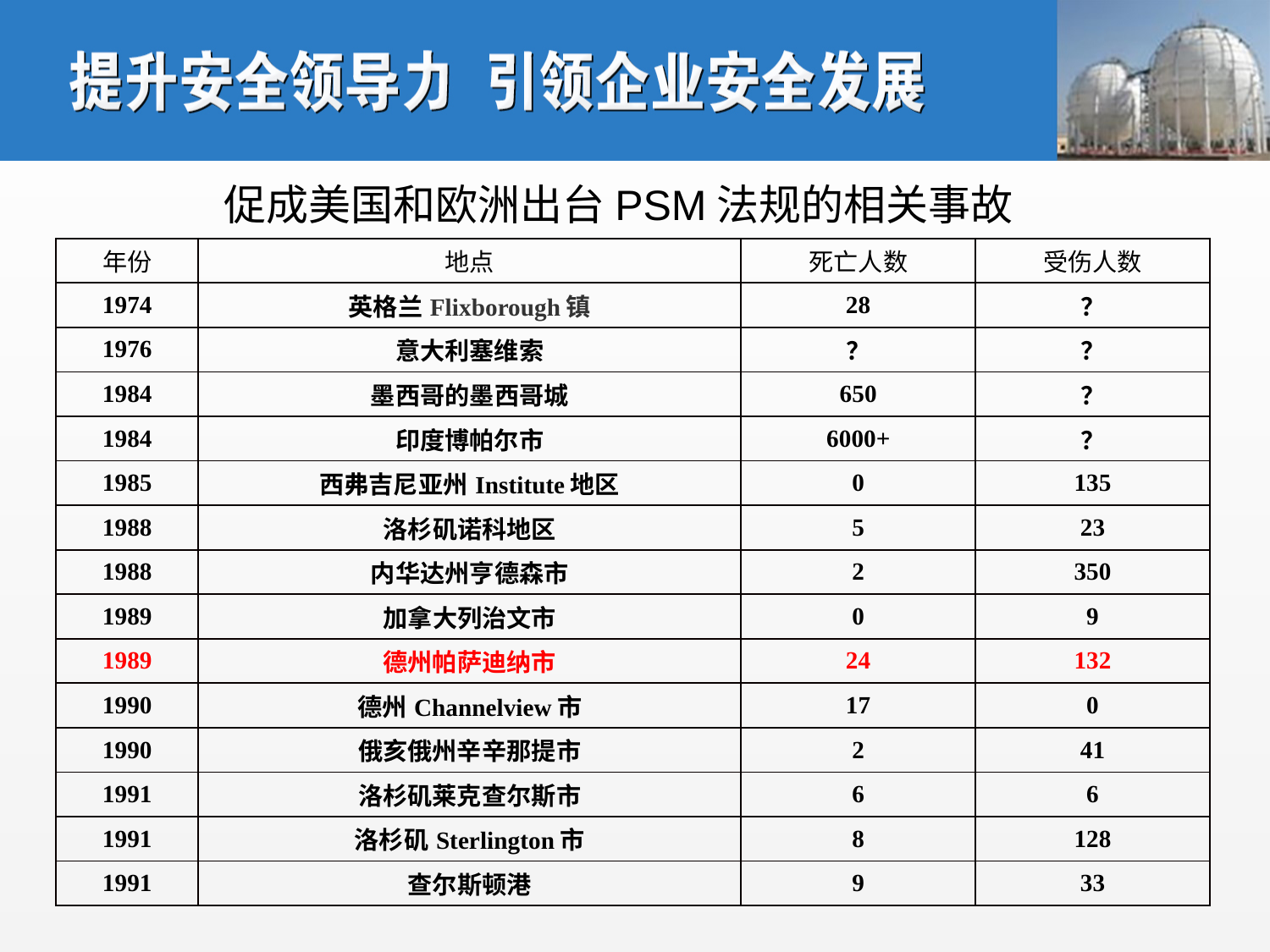

促成美国和欧洲出台PSM法规的相关事故
| 年份 | 地点 | 死亡人数 | 受伤人数 |
| --- | --- | --- | --- |
| 1974 | 英格兰Flixborough镇 | 28 | ？ |
| 1976 | 意大利塞维索 | ？ | ？ |
| 1984 | 墨西哥的墨西哥城 | 650 | ？ |
| 1984 | 印度博帕尔市 | 6000+ | ？ |
| 1985 | 西弗吉尼亚州Institute地区 | 0 | 135 |
| 1988 | 洛杉矶诺科地区 | 5 | 23 |
| 1988 | 内华达州亨德森市 | 2 | 350 |
| 1989 | 加拿大列治文市 | 0 | 9 |
| 1989 | 德州帕萨迪纳市 | 24 | 132 |
| 1990 | 德州Channelview市 | 17 | 0 |
| 1990 | 俄亥俄州辛辛那提市 | 2 | 41 |
| 1991 | 洛杉矶莱克查尔斯市 | 6 | 6 |
| 1991 | 洛杉矶Sterlington市 | 8 | 128 |
| 1991 | 查尔斯顿港 | 9 | 33 |